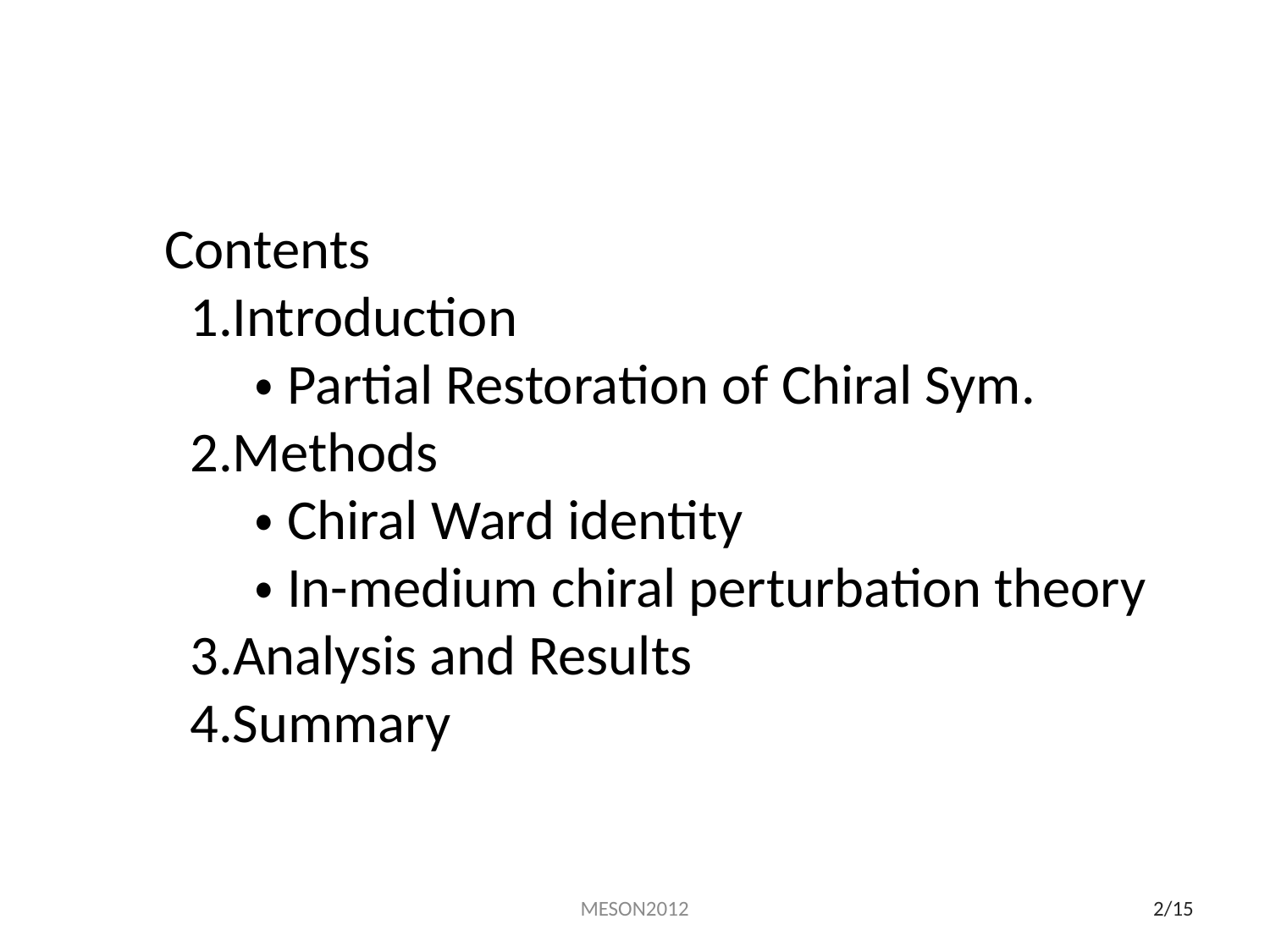

Contents
  1.Introduction
      ・Partial Restoration of Chiral Sym.
  2.Methods
      ・Chiral Ward identity
      ・In-medium chiral perturbation theory
  3.Analysis and Results
  4.Summary
MESON2012
2/15